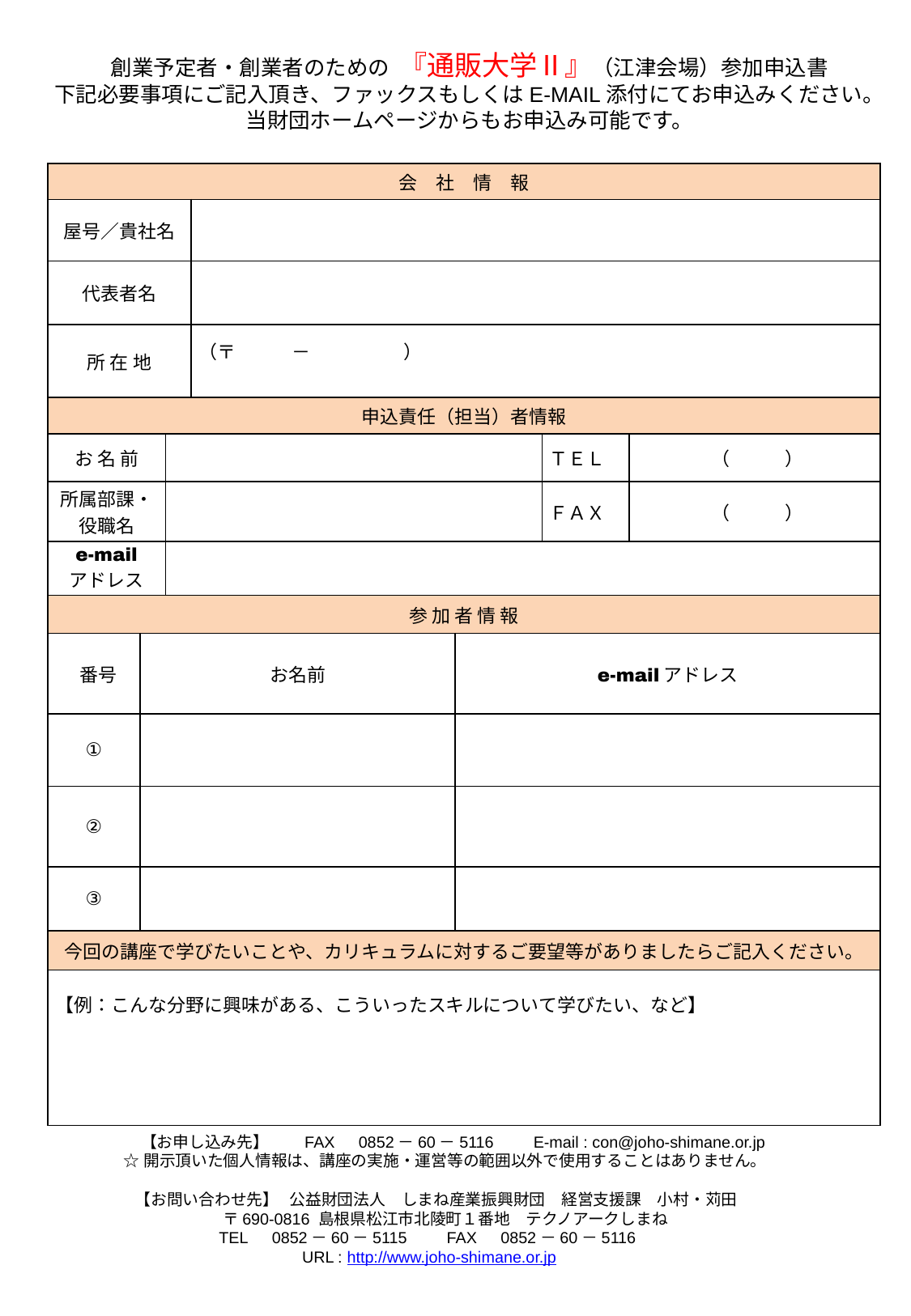

創業予定者・創業者のための  『通販大学Ⅱ』（江津会場）参加申込書
下記必要事項にご記入頂き、ファックスもしくはE-MAIL添付にてお申込みください。
当財団ホームページからもお申込み可能です。
| 会　社　情　報 |  |  |  |  |  |  |
| --- | --- | --- | --- | --- | --- | --- |
| 屋号／貴社名 |  |  |  |  |  |  |
| 代表者名 |  |  |  |  |  |  |
| 所 在 地 |  |  | （〒　　　－　　　　　） |  |  |  |
| 申込責任（担当）者情報 |  |  |  |  |  |  |
| お 名 前 |  |  |  |  | ＴＥＬ | （　　　） |
| 所属部課・役職名 |  |  |  |  | ＦＡＸ | （　　　） |
| e-mail アドレス |  |  |  |  |  |  |
| 参 加 者 情 報 |  |  |  |  |  |  |
| 番号 | お名前 |  |  | e-mailアドレス |  |  |
| ① |  |  |  |  |  |  |
| ② |  |  |  |  |  |  |
| ③ |  |  |  |  |  |  |
| 今回の講座で学びたいことや、カリキュラムに対するご要望等がありましたらご記入ください。 |  |  |  |  |  |  |
| 【例：こんな分野に興味がある、こういったスキルについて学びたい、など】 |  |  |  |  |  |  |
　【お申し込み先】　　FAX　0852－60－5116　　E-mail : con@joho-shimane.or.jp
☆開示頂いた個人情報は、講座の実施・運営等の範囲以外で使用することはありません。

【お問い合わせ先】   公益財団法人　しまね産業振興財団　経営支援課　小村・苅田
〒690-0816 島根県松江市北陵町１番地　テクノアークしまね
TEL　0852－60－5115　　FAX　0852－60－5116
URL : http://www.joho-shimane.or.jp